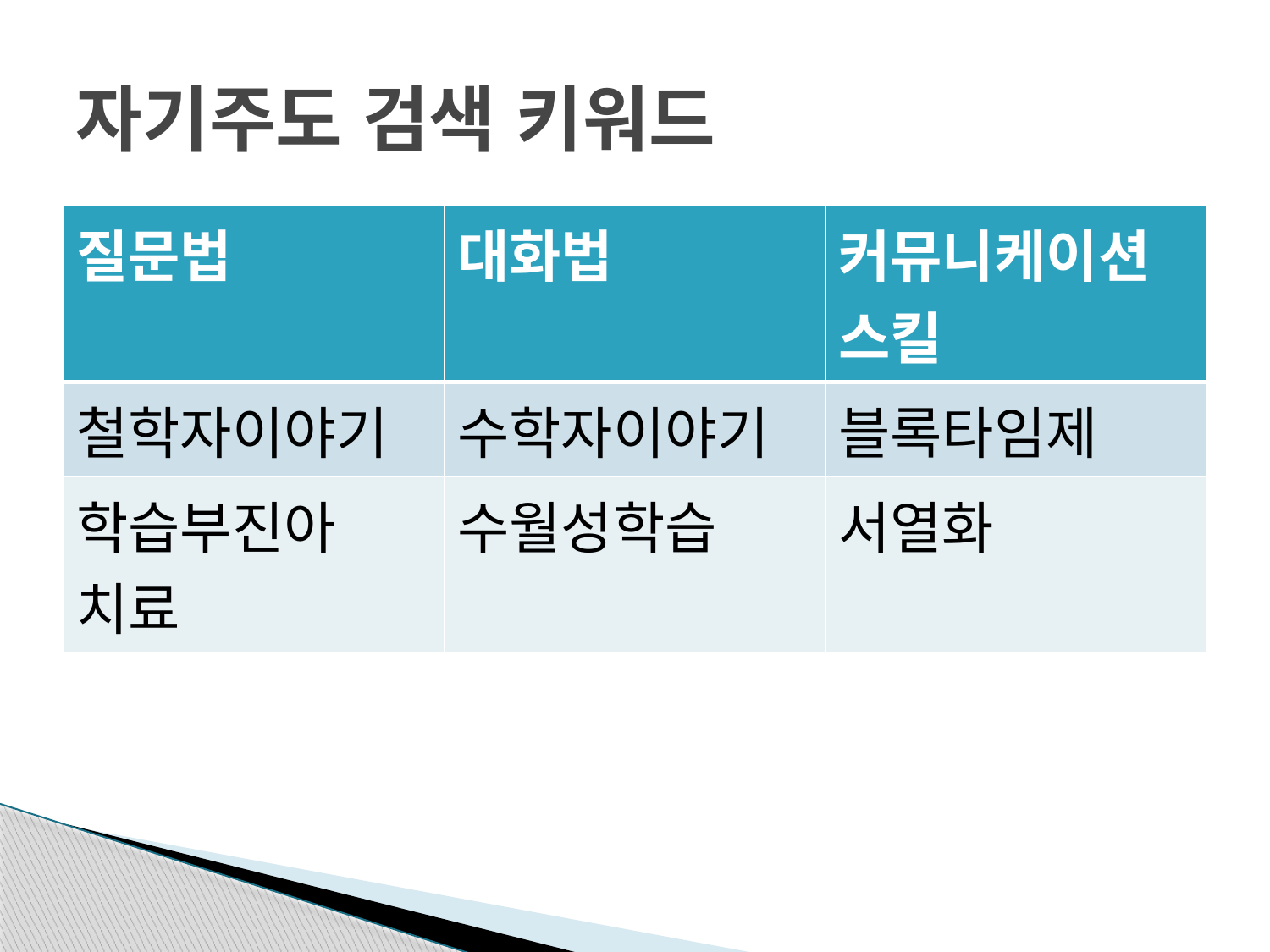

# 자기주도 검색 키워드
| 질문법 | 대화법 | 커뮤니케이션스킬 |
| --- | --- | --- |
| 철학자이야기 | 수학자이야기 | 블록타임제 |
| 학습부진아 치료 | 수월성학습 | 서열화 |